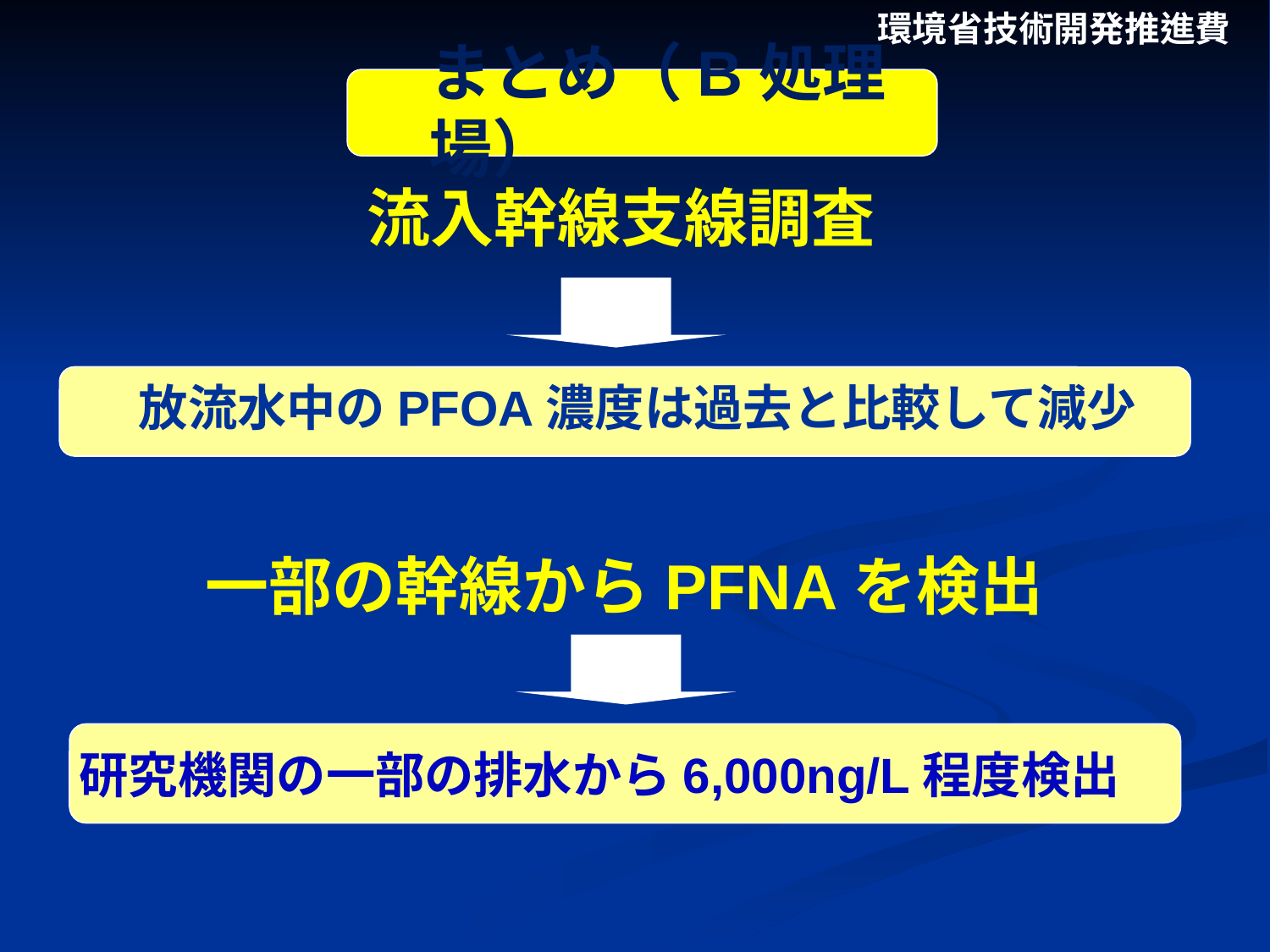

環境省技術開発推進費

まとめ（B処理場）
流入幹線支線調査

放流水中のPFOA濃度は過去と比較して減少
一部の幹線からPFNAを検出

研究機関の一部の排水から6,000ng/L程度検出